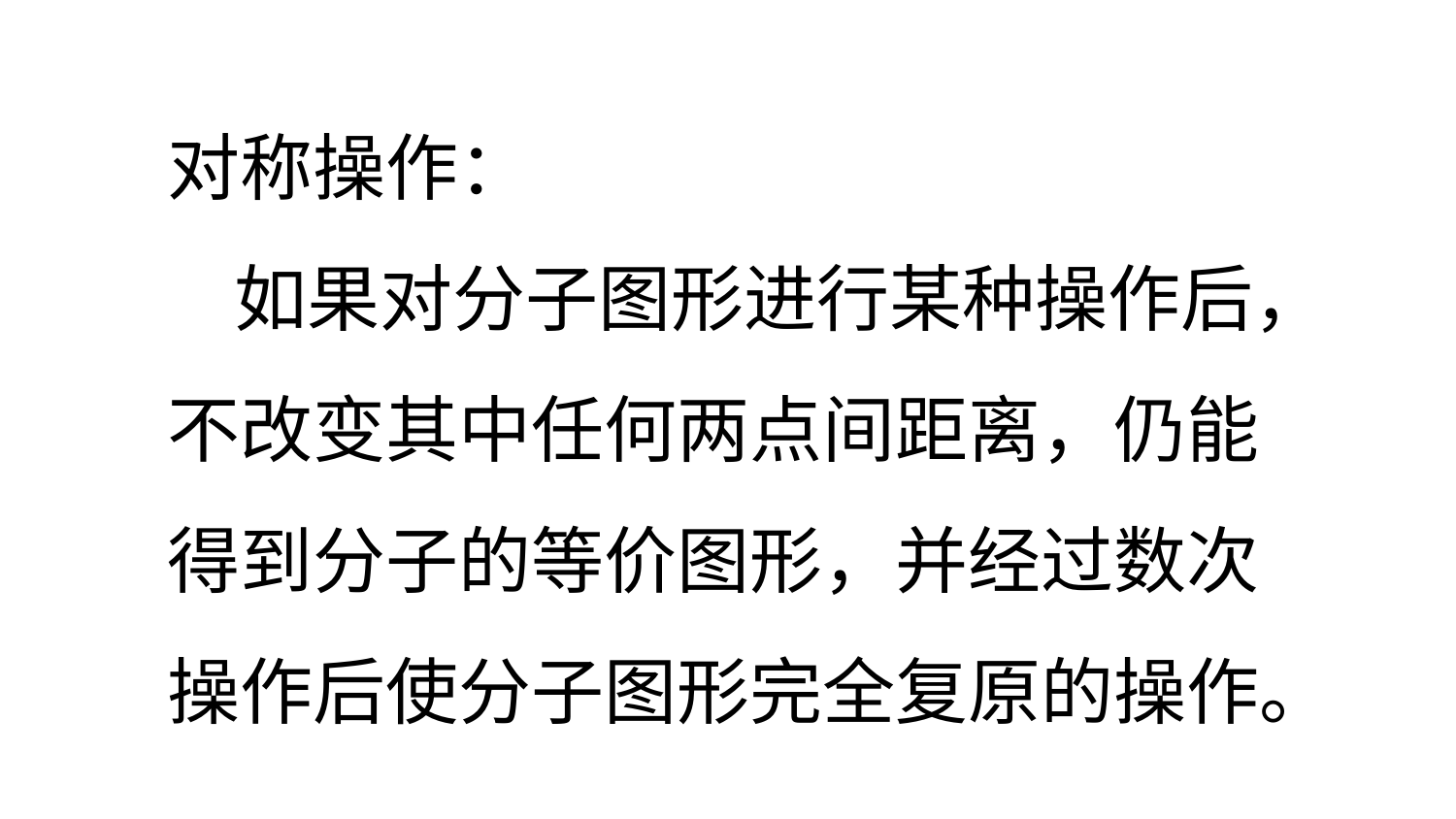

对称操作：
   如果对分子图形进行某种操作后，不改变其中任何两点间距离，仍能得到分子的等价图形，并经过数次操作后使分子图形完全复原的操作。